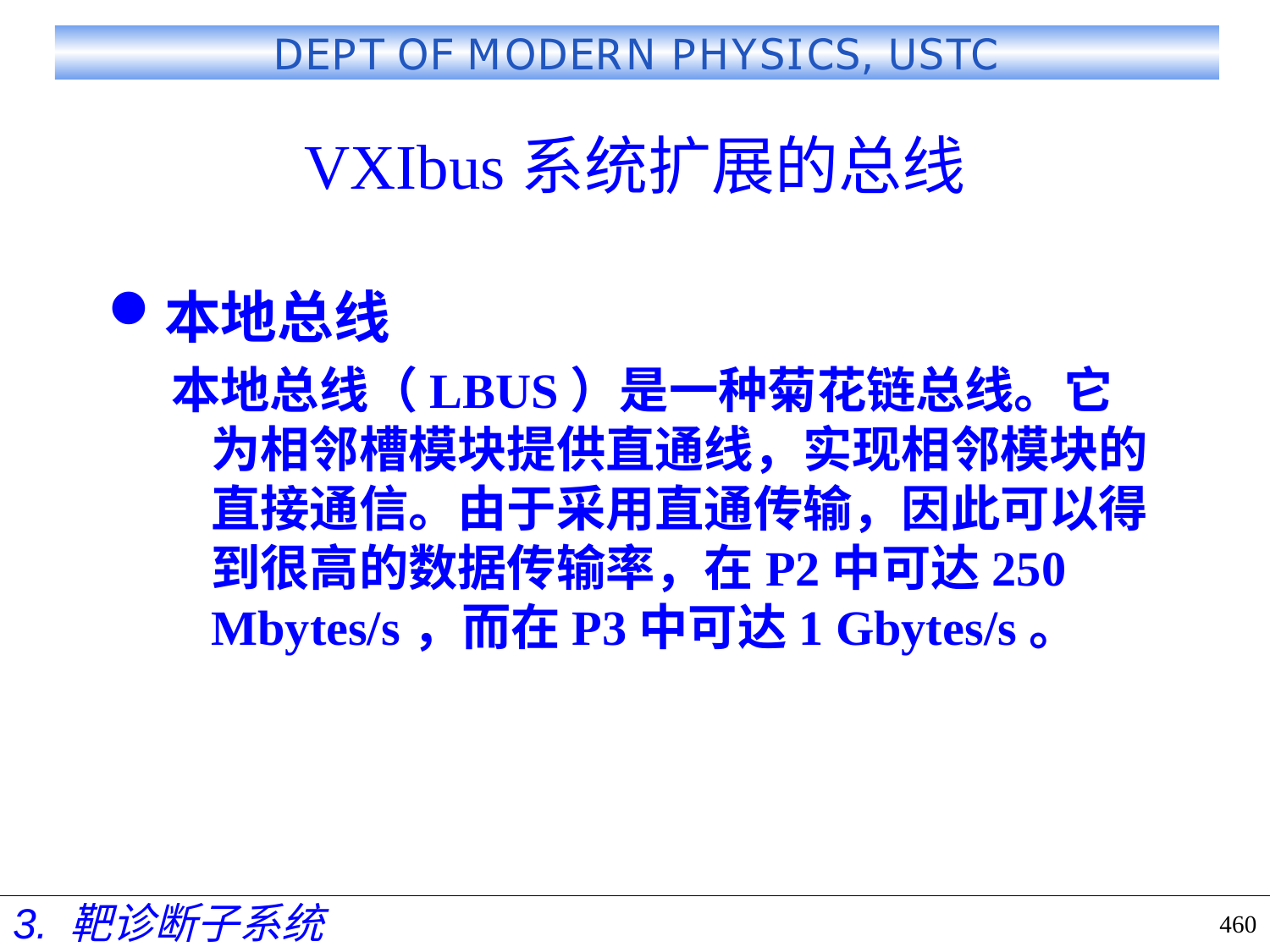

# VXIbus系统扩展的总线
本地总线
本地总线（LBUS）是一种菊花链总线。它为相邻槽模块提供直通线，实现相邻模块的直接通信。由于采用直通传输，因此可以得到很高的数据传输率，在P2中可达250 Mbytes/s，而在P3中可达1 Gbytes/s。
3. 靶诊断子系统
460